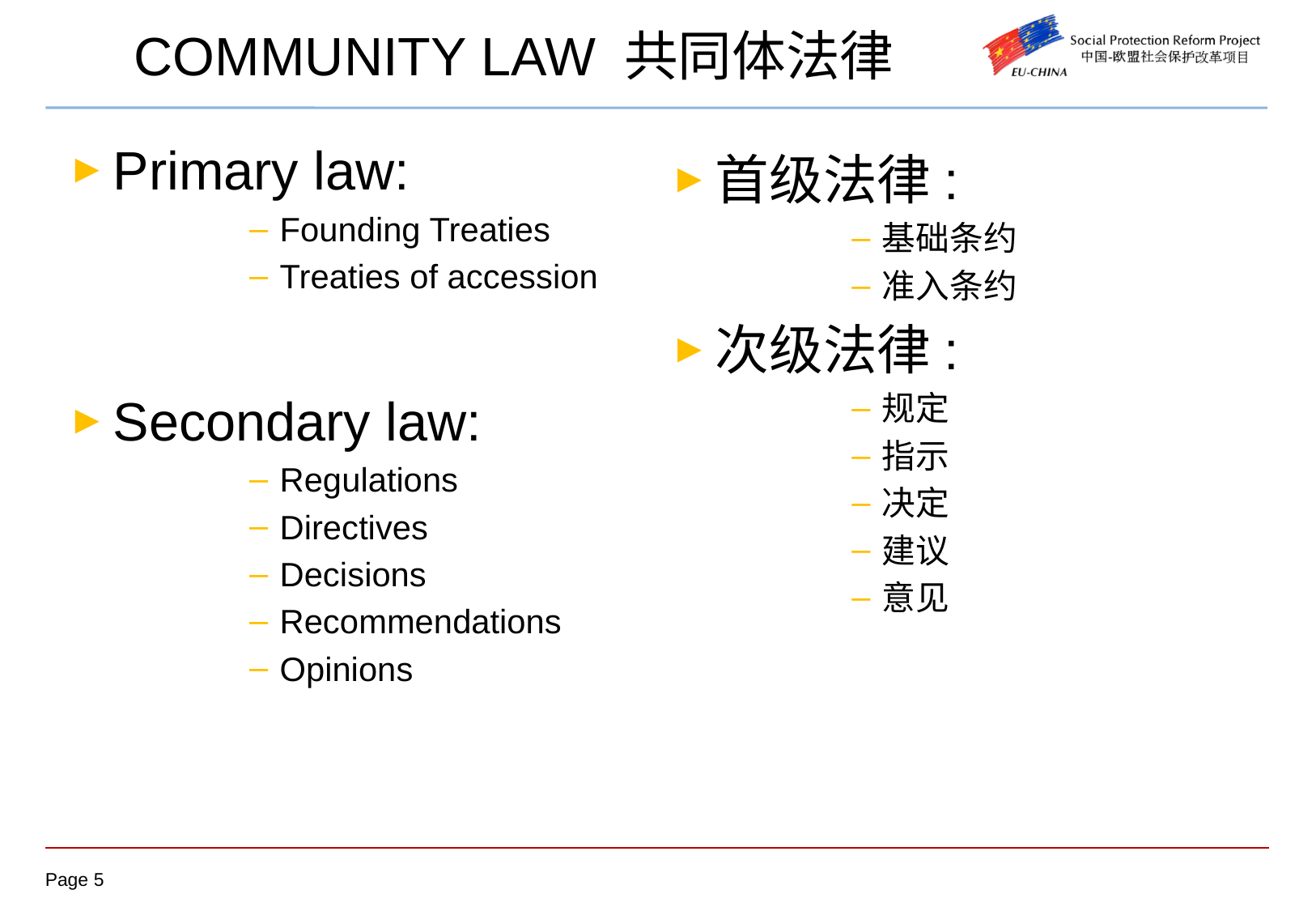

# COMMUNITY LAW 共同体法律
Primary law:
Founding Treaties
Treaties of accession

Secondary law:
Regulations
Directives
Decisions
Recommendations
Opinions

首级法律:
基础条约
准入条约
次级法律:
规定
指示
决定
建议
意见